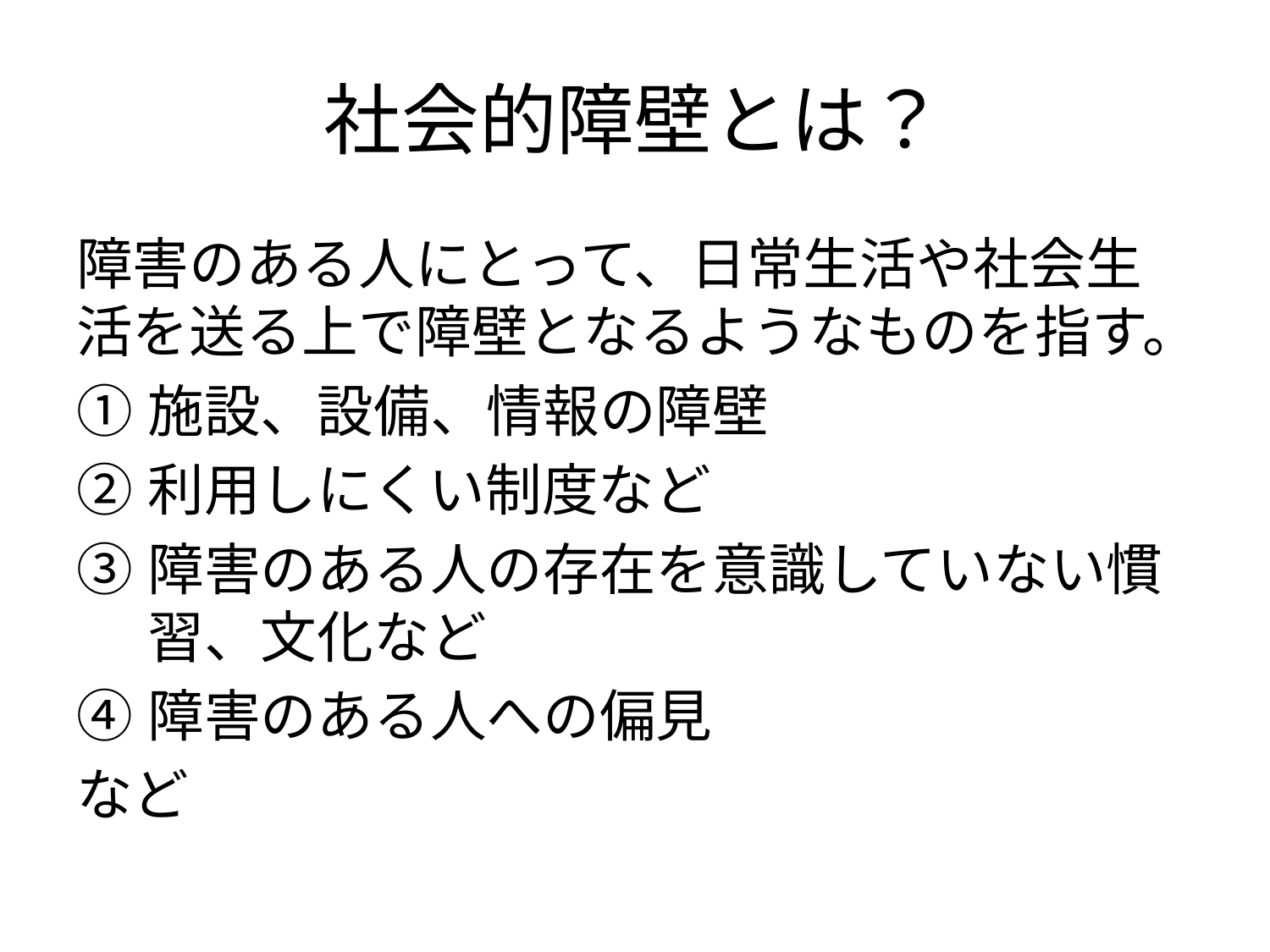

# 社会的障壁とは？
障害のある人にとって、日常生活や社会生活を送る上で障壁となるようなものを指す。
施設、設備、情報の障壁
利用しにくい制度など
障害のある人の存在を意識していない慣習、文化など
障害のある人への偏見
など